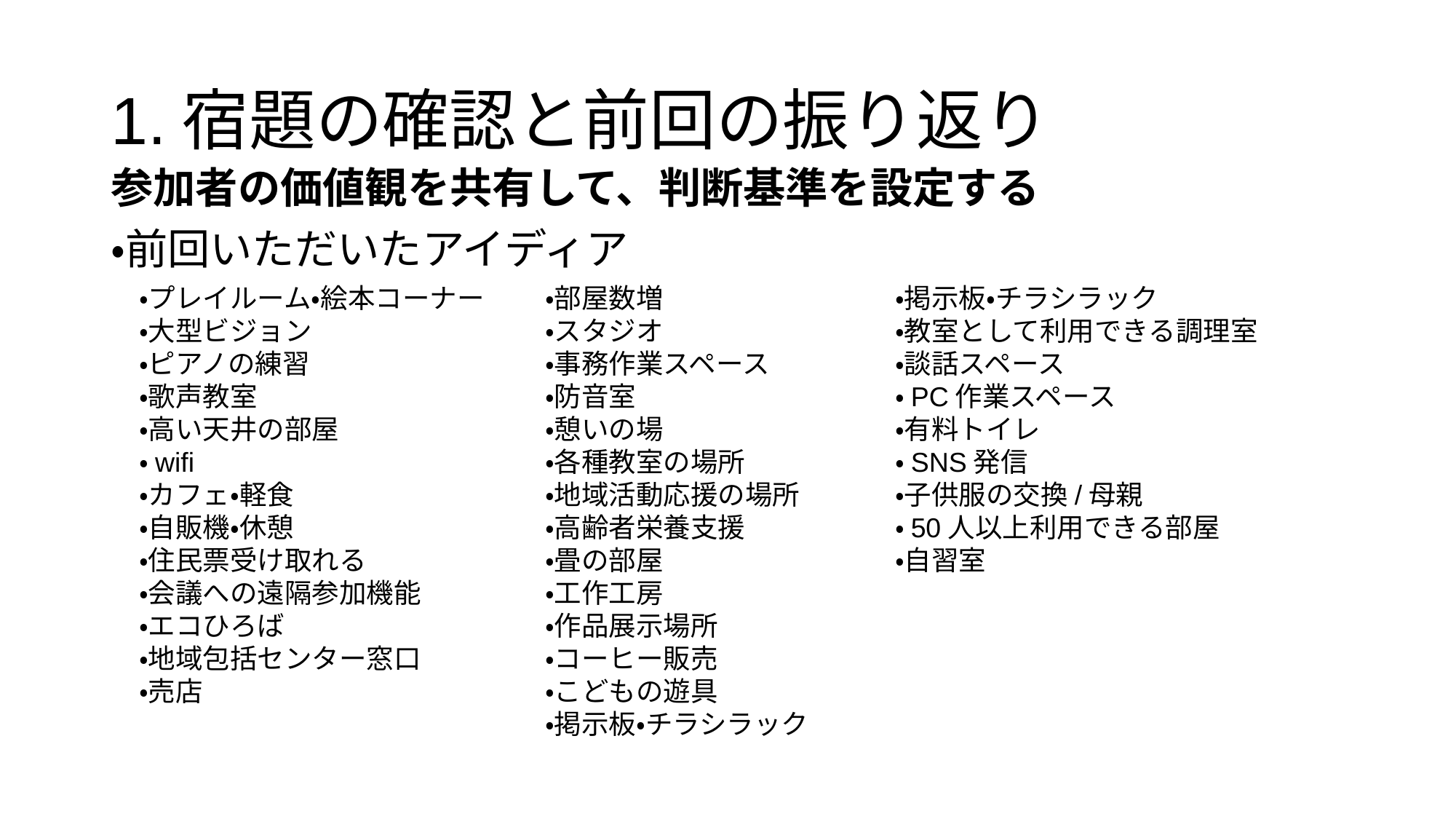

# 1.宿題の確認と前回の振り返り
参加者の価値観を共有して、判断基準を設定する
・前回いただいたアイディア
・プレイルーム・絵本コーナー
・大型ビジョン
・ピアノの練習
・歌声教室
・高い天井の部屋
・wifi
・カフェ・軽食
・自販機・休憩
・住民票受け取れる
・会議への遠隔参加機能
・エコひろば
・地域包括センター窓口
・売店

・部屋数増
・スタジオ
・事務作業スペース
・防音室
・憩いの場
・各種教室の場所
・地域活動応援の場所
・高齢者栄養支援
・畳の部屋
・工作工房
・作品展示場所
・コーヒー販売
・こどもの遊具
・掲示板・チラシラック

・掲示板・チラシラック
・教室として利用できる調理室
・談話スペース
・PC作業スペース
・有料トイレ
・SNS発信
・子供服の交換/母親
・50人以上利用できる部屋
・自習室